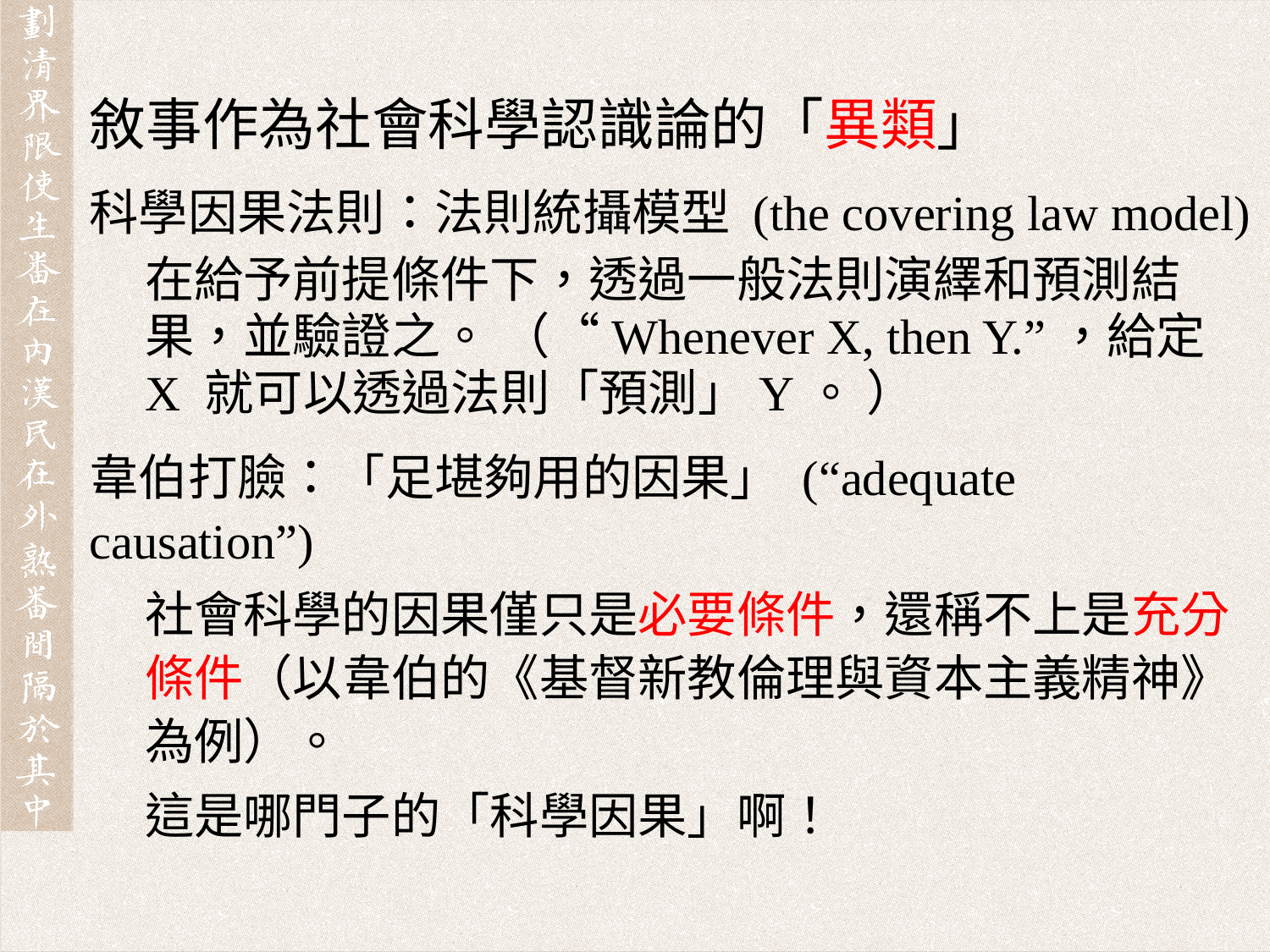

敘事作為社會科學認識論的「異類」
科學因果法則：法則統攝模型 (the covering law model)
在給予前提條件下，透過一般法則演繹和預測結果，並驗證之。 （“Whenever X, then Y.”，給定X 就可以透過法則「預測」Y。 ）
韋伯打臉：「足堪夠用的因果」 (“adequate causation”)
社會科學的因果僅只是必要條件，還稱不上是充分條件（以韋伯的《基督新教倫理與資本主義精神》為例）。
這是哪門子的「科學因果」啊！